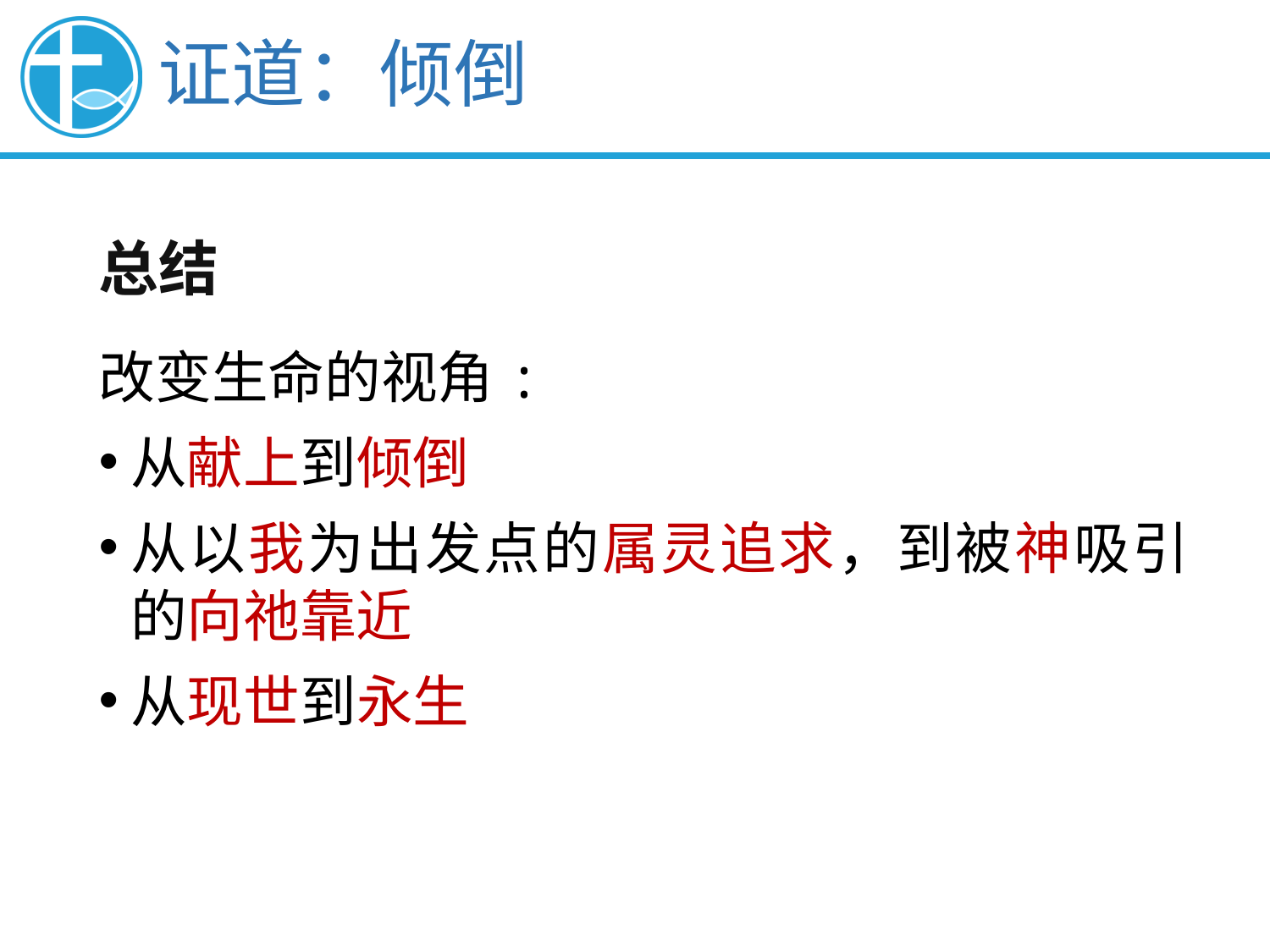

证道：倾倒
总结
改变生命的视角:
从献上到倾倒
从以我为出发点的属灵追求，到被神吸引的向祂靠近
从现世到永生